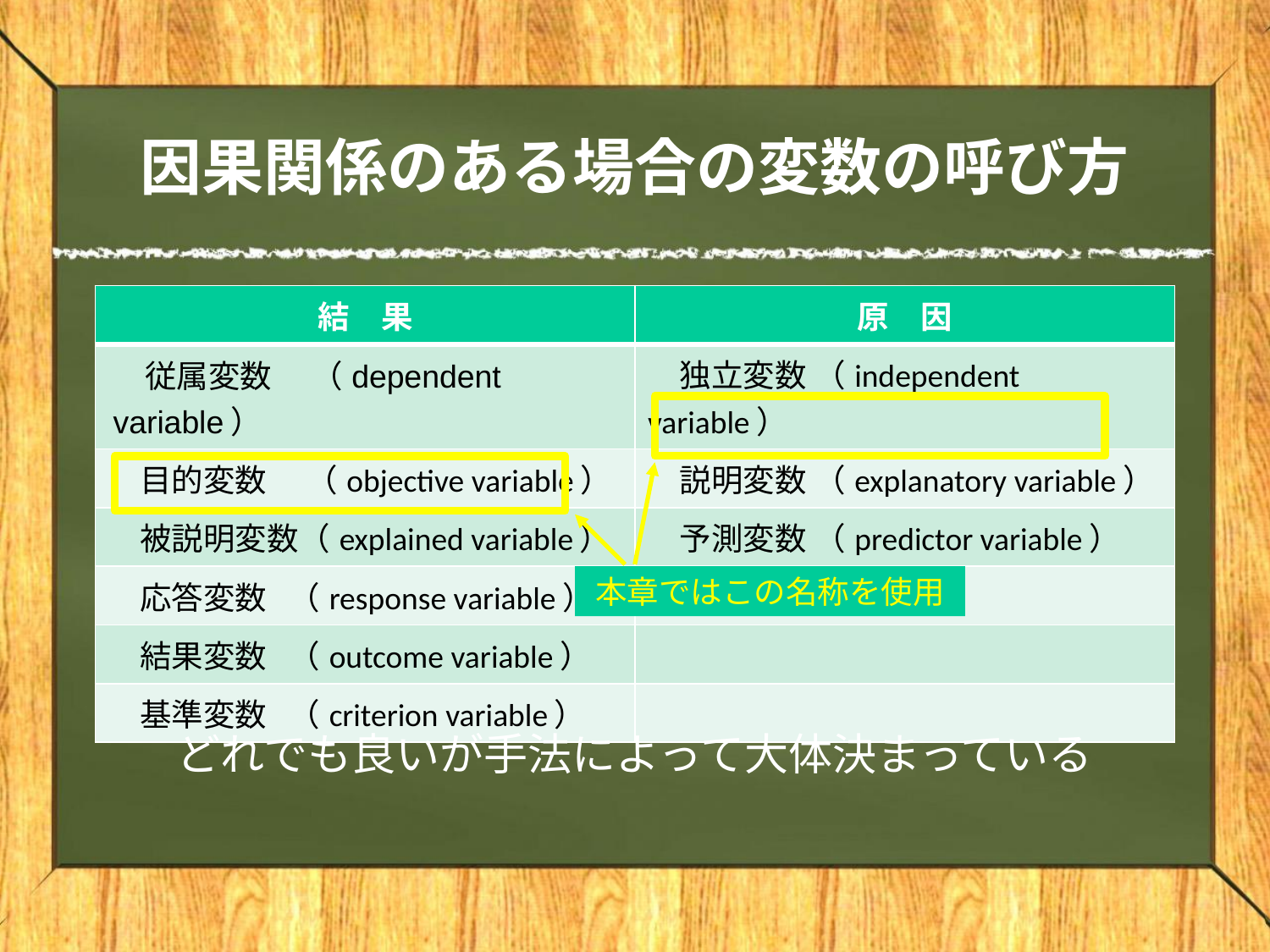

# 因果関係のある場合の変数の呼び方
| 結　果 | 原　因 |
| --- | --- |
| 従属変数　 （dependent variable） | 独立変数 （independent variable） |
| 目的変数　 （objective variable） | 説明変数 （explanatory variable） |
| 被説明変数（explained variable） | 予測変数 （predictor variable） |
| 応答変数 （response variable） |  |
| 結果変数 （outcome variable） |  |
| 基準変数 （criterion variable） |  |

本章ではこの名称を使用
どれでも良いが手法によって大体決まっている